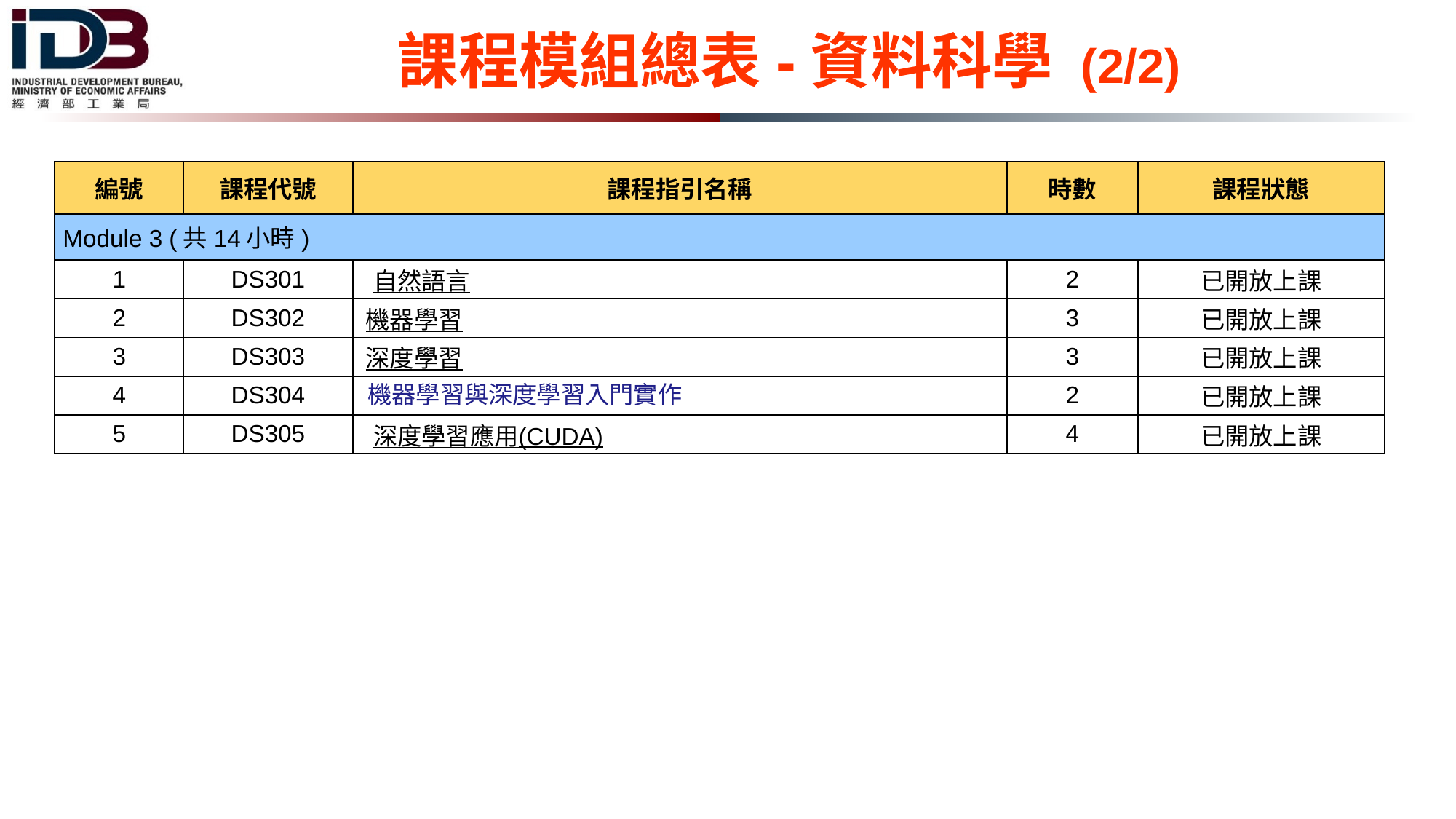

# 課程模組總表-資料科學 (2/2)
| 編號 | 課程代號 | 課程指引名稱 | 時數 | 課程狀態 |
| --- | --- | --- | --- | --- |
| Module 3 (共14小時) |  |  |  |  |
| 1 | DS301 | 自然語言 | 2 | 已開放上課 |
| 2 | DS302 | 機器學習 | 3 | 已開放上課 |
| 3 | DS303 | 深度學習 | 3 | 已開放上課 |
| 4 | DS304 | 機器學習與深度學習入門實作 | 2 | 已開放上課 |
| 5 | DS305 | 深度學習應用(CUDA) | 4 | 已開放上課 |